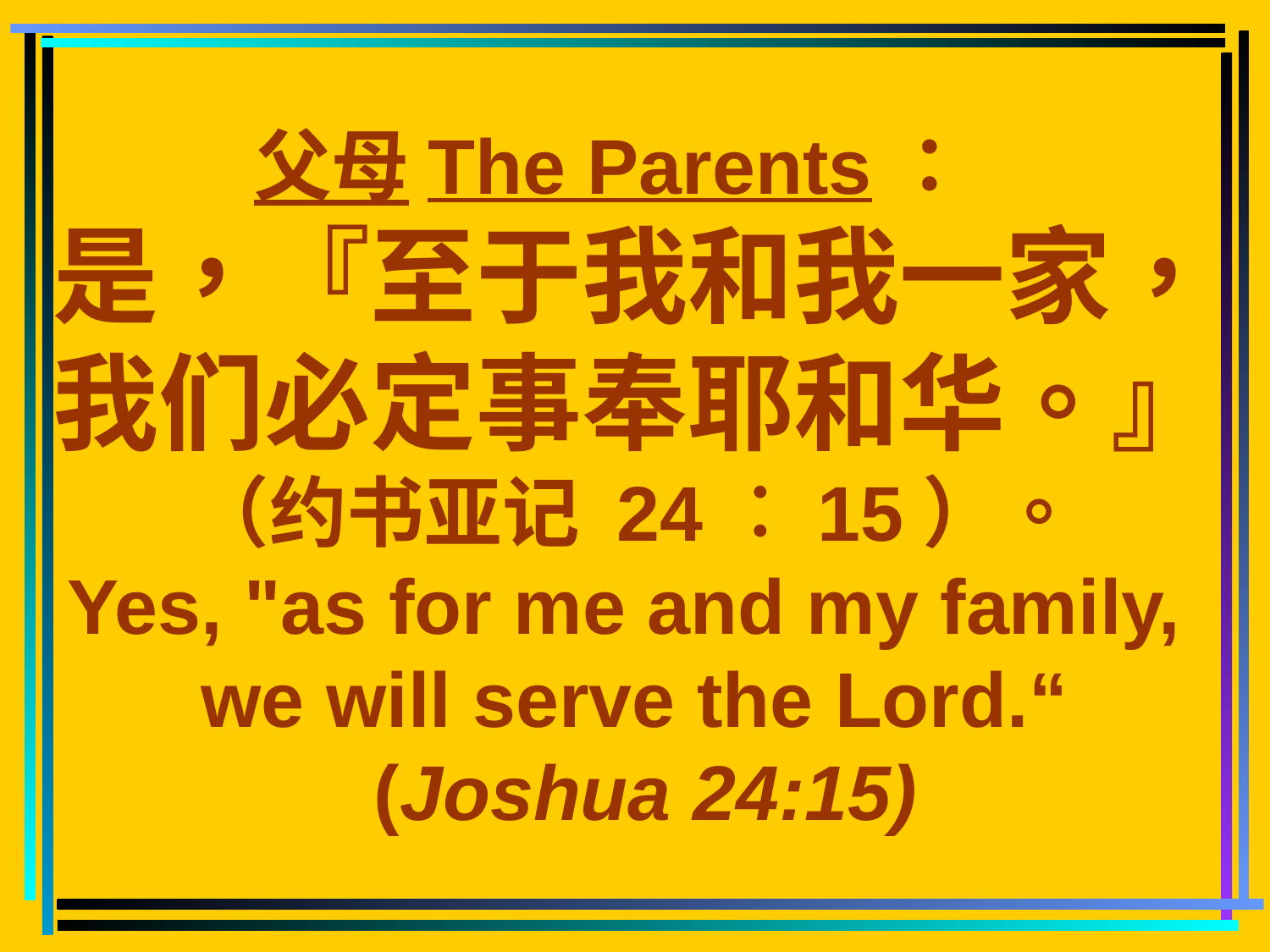

# 父母The Parents： 是，『至于我和我一家， 我们必定事奉耶和华。』 （约书亚记 24︰15）。 Yes, "as for me and my family, we will serve the Lord.“ (Joshua 24:15)